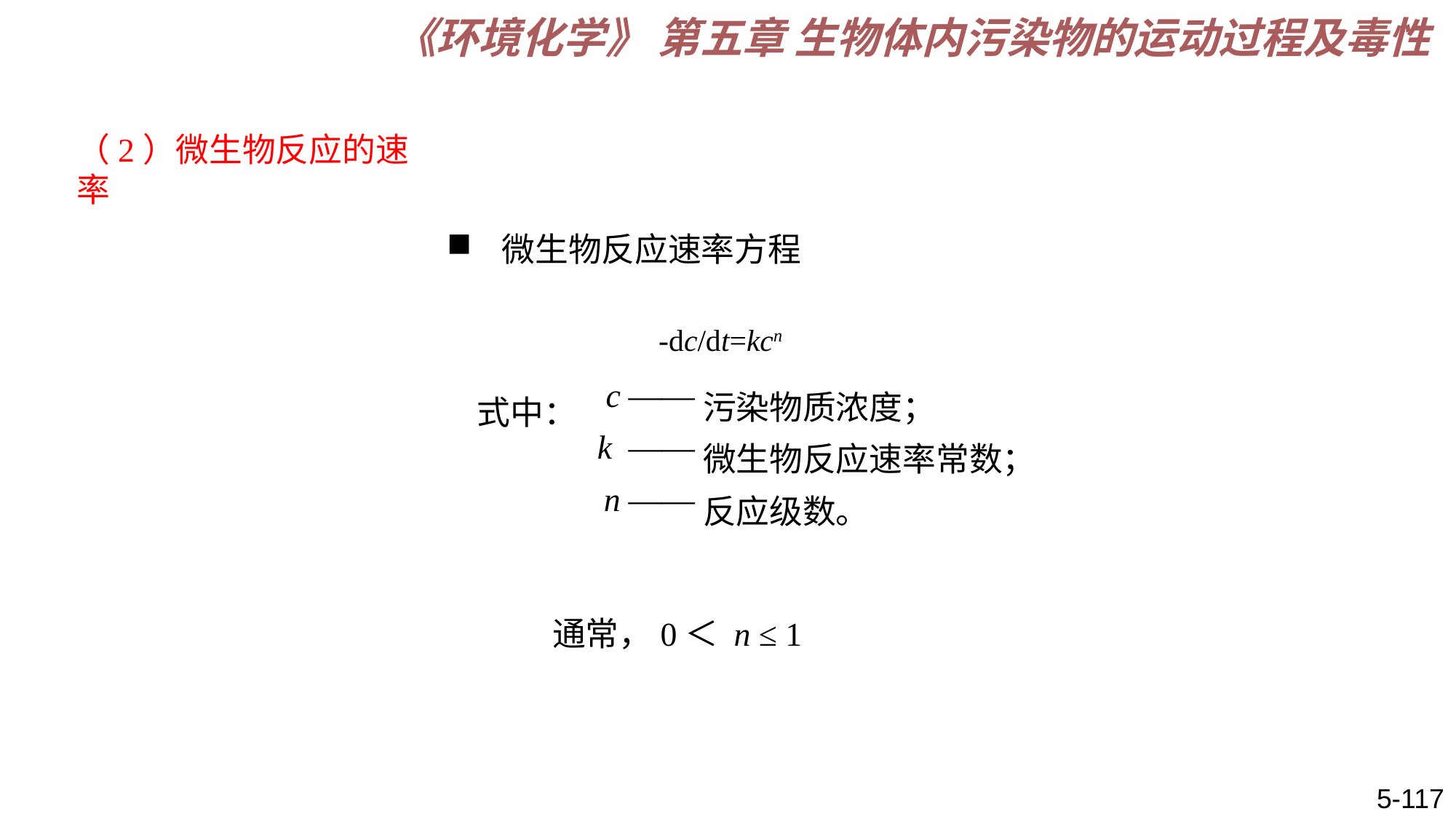

《环境化学》 第五章 生物体内污染物的运动过程及毒性
（2）微生物反应的速率
微生物反应速率方程
              -dc/dt=kcn
     式中：

             通常，0＜ n ≤ 1
| c | —— | 污染物质浓度； |
| --- | --- | --- |
| k | —— | 微生物反应速率常数； |
| n | —— | 反应级数。 |
5-117